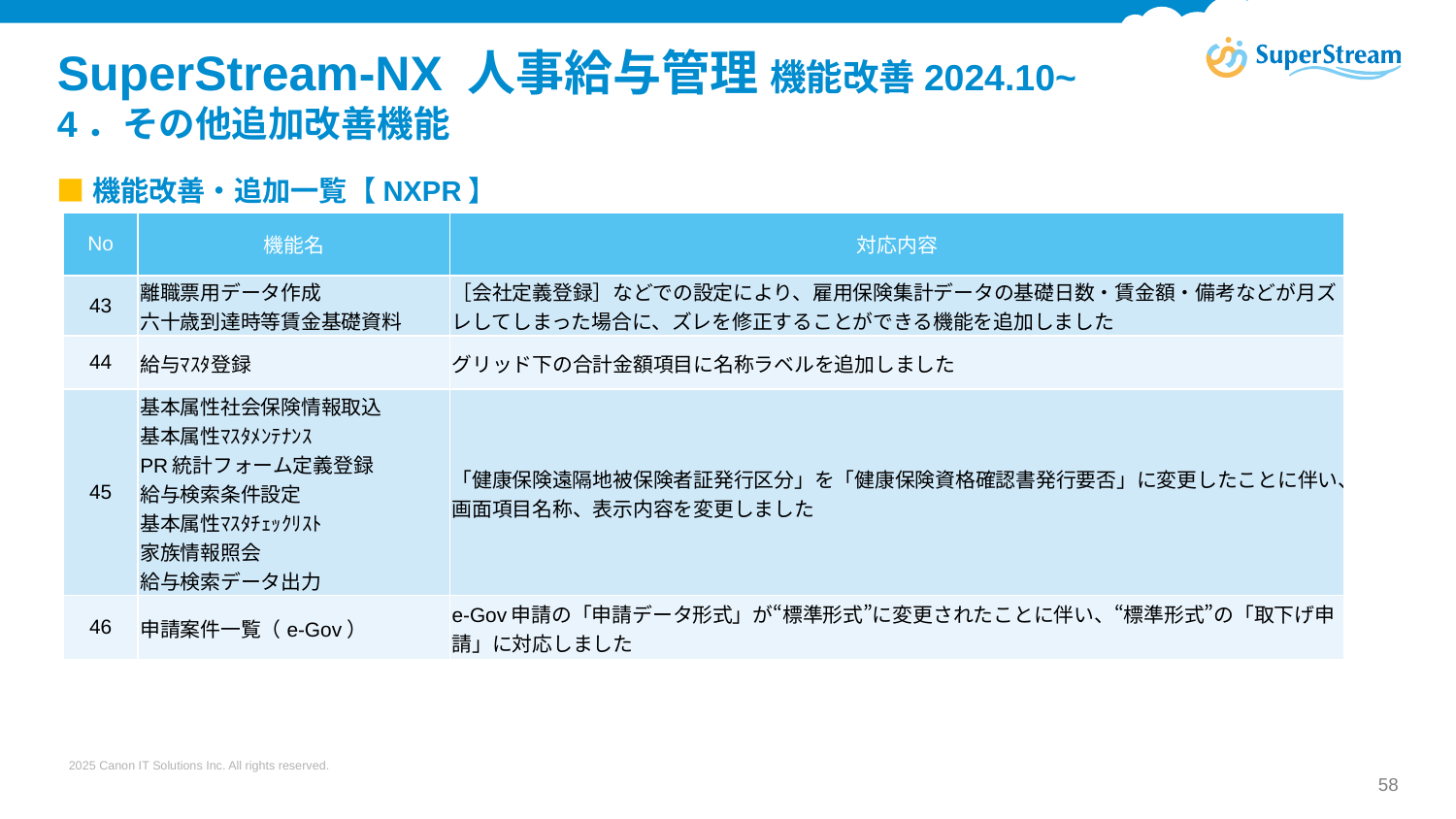

# SuperStream-NX 人事給与管理 機能改善2024.10~　 4．その他追加改善機能
■機能改善・追加一覧【NXPR】

| No | 機能名 | 対応内容 |
| --- | --- | --- |
| 43 | 離職票用データ作成 六十歳到達時等賃金基礎資料 | ［会社定義登録］などでの設定により、雇用保険集計データの基礎日数・賃金額・備考などが月ズレしてしまった場合に、ズレを修正することができる機能を追加しました |
| 44 | 給与ﾏｽﾀ登録 | グリッド下の合計金額項目に名称ラベルを追加しました |
| 45 | 基本属性社会保険情報取込 基本属性ﾏｽﾀﾒﾝﾃﾅﾝｽ PR統計フォーム定義登録 給与検索条件設定 基本属性ﾏｽﾀﾁｪｯｸﾘｽﾄ 家族情報照会 給与検索データ出力 | 「健康保険遠隔地被保険者証発行区分」を「健康保険資格確認書発行要否」に変更したことに伴い、画面項目名称、表示内容を変更しました |
| 46 | 申請案件一覧（e-Gov） | e-Gov申請の「申請データ形式」が“標準形式”に変更されたことに伴い、“標準形式”の「取下げ申請」に対応しました |
2025 Canon IT Solutions Inc. All rights reserved.
58